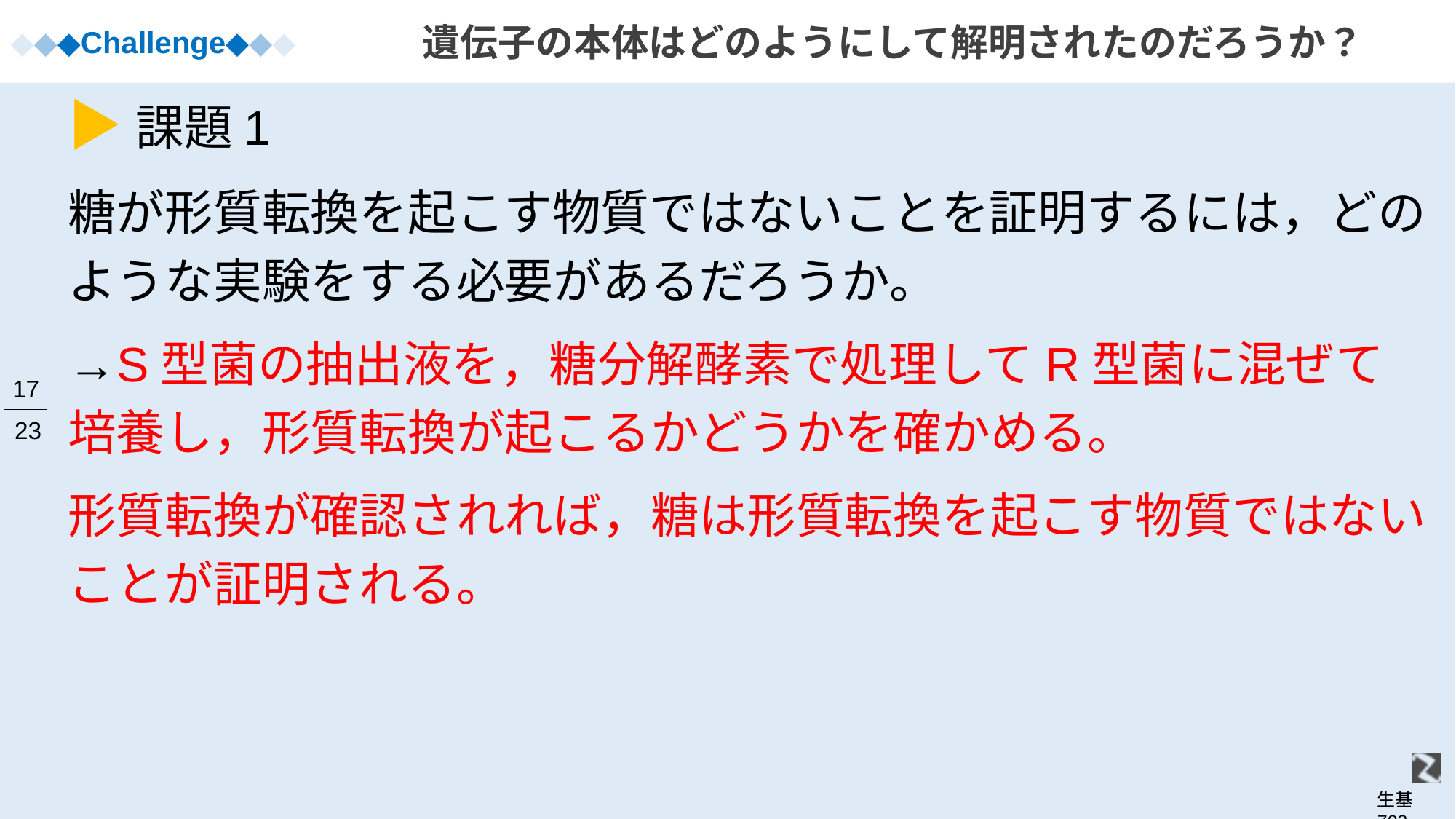

# 遺伝子の本体はどのようにして解明されたのだろうか？
▶課題1
糖が形質転換を起こす物質ではないことを証明するには，どのような実験をする必要があるだろうか。
→S型菌の抽出液を，糖分解酵素で処理してR型菌に混ぜて培養し，形質転換が起こるかどうかを確かめる。
形質転換が確認されれば，糖は形質転換を起こす物質ではないことが証明される。